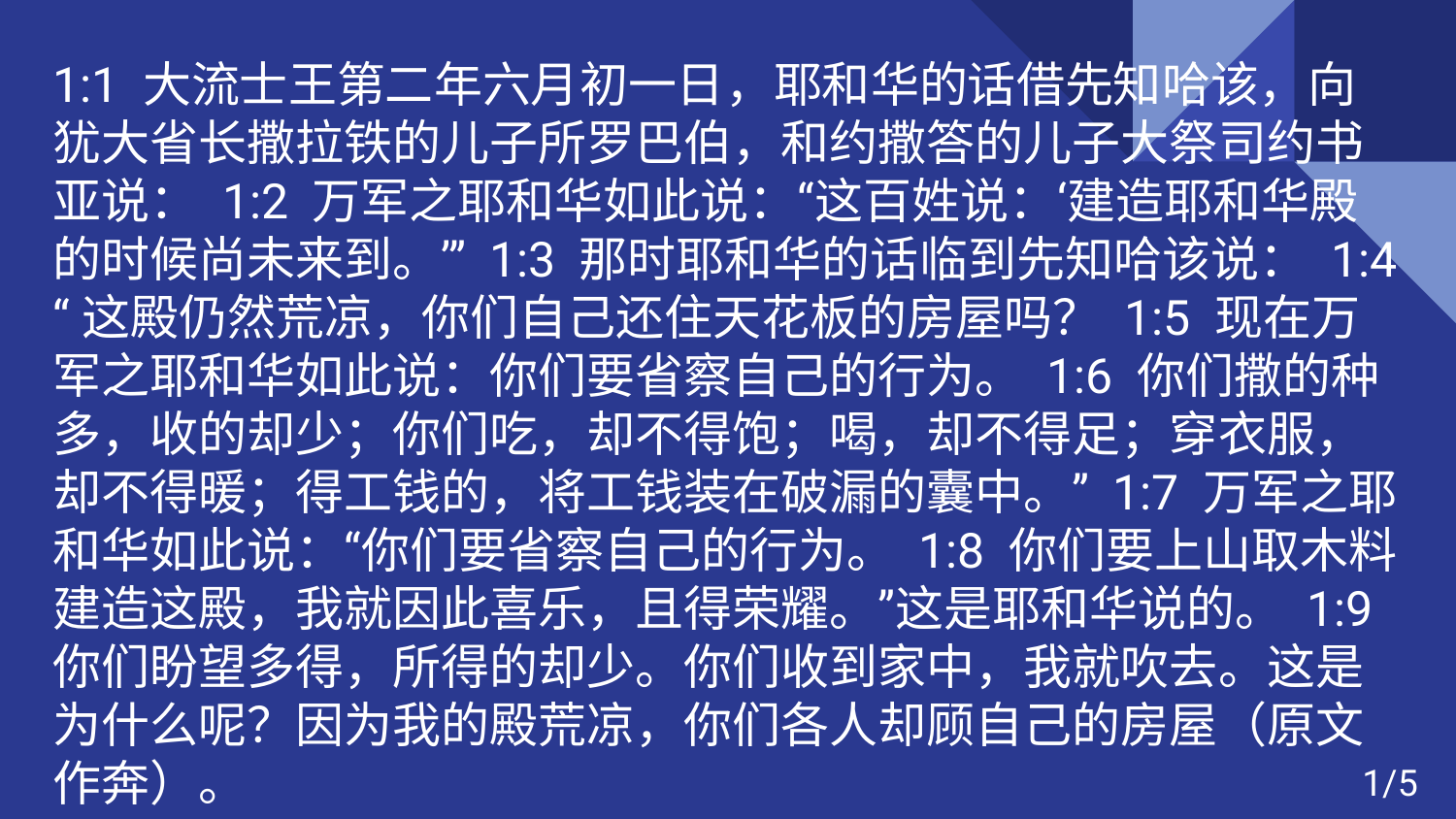

1:1 大流士王第二年六月初一日，耶和华的话借先知哈该，向犹大省长撒拉铁的儿子所罗巴伯，和约撒答的儿子大祭司约书亚说： 1:2 万军之耶和华如此说：“这百姓说：‘建造耶和华殿的时候尚未来到。’” 1:3 那时耶和华的话临到先知哈该说： 1:4 “这殿仍然荒凉，你们自己还住天花板的房屋吗？ 1:5 现在万军之耶和华如此说：你们要省察自己的行为。 1:6 你们撒的种多，收的却少；你们吃，却不得饱；喝，却不得足；穿衣服，却不得暖；得工钱的，将工钱装在破漏的囊中。” 1:7 万军之耶和华如此说：“你们要省察自己的行为。 1:8 你们要上山取木料建造这殿，我就因此喜乐，且得荣耀。”这是耶和华说的。 1:9 你们盼望多得，所得的却少。你们收到家中，我就吹去。这是为什么呢？因为我的殿荒凉，你们各人却顾自己的房屋（原文作奔）。
1/5